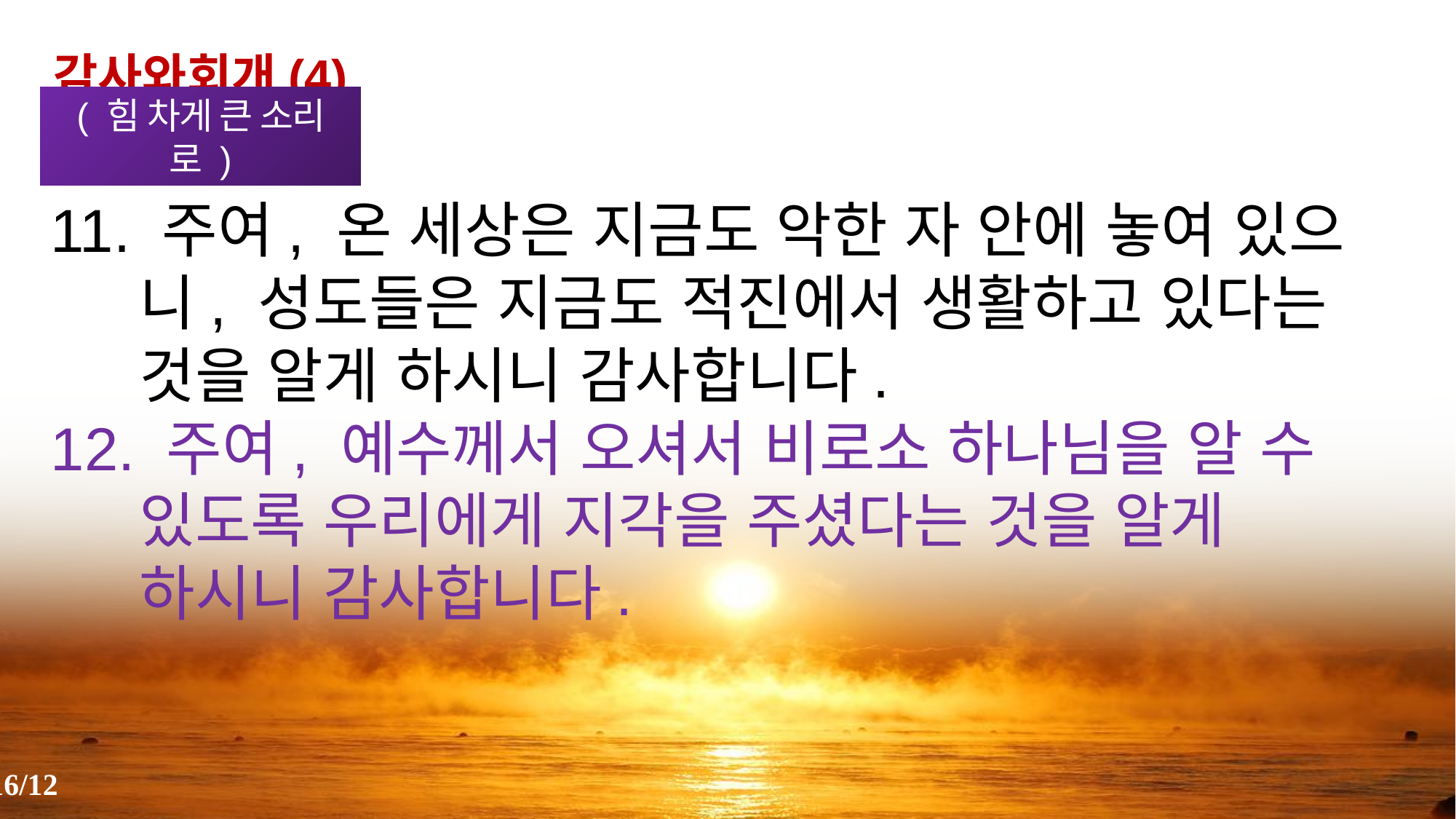

감사와회개(4)

( 힘 차게 큰 소리로 )
11. 주여, 온 세상은 지금도 악한 자 안에 놓여 있으니, 성도들은 지금도 적진에서 생활하고 있다는 것을 알게 하시니 감사합니다.
12. 주여, 예수께서 오셔서 비로소 하나님을 알 수 있도록 우리에게 지각을 주셨다는 것을 알게 하시니 감사합니다.